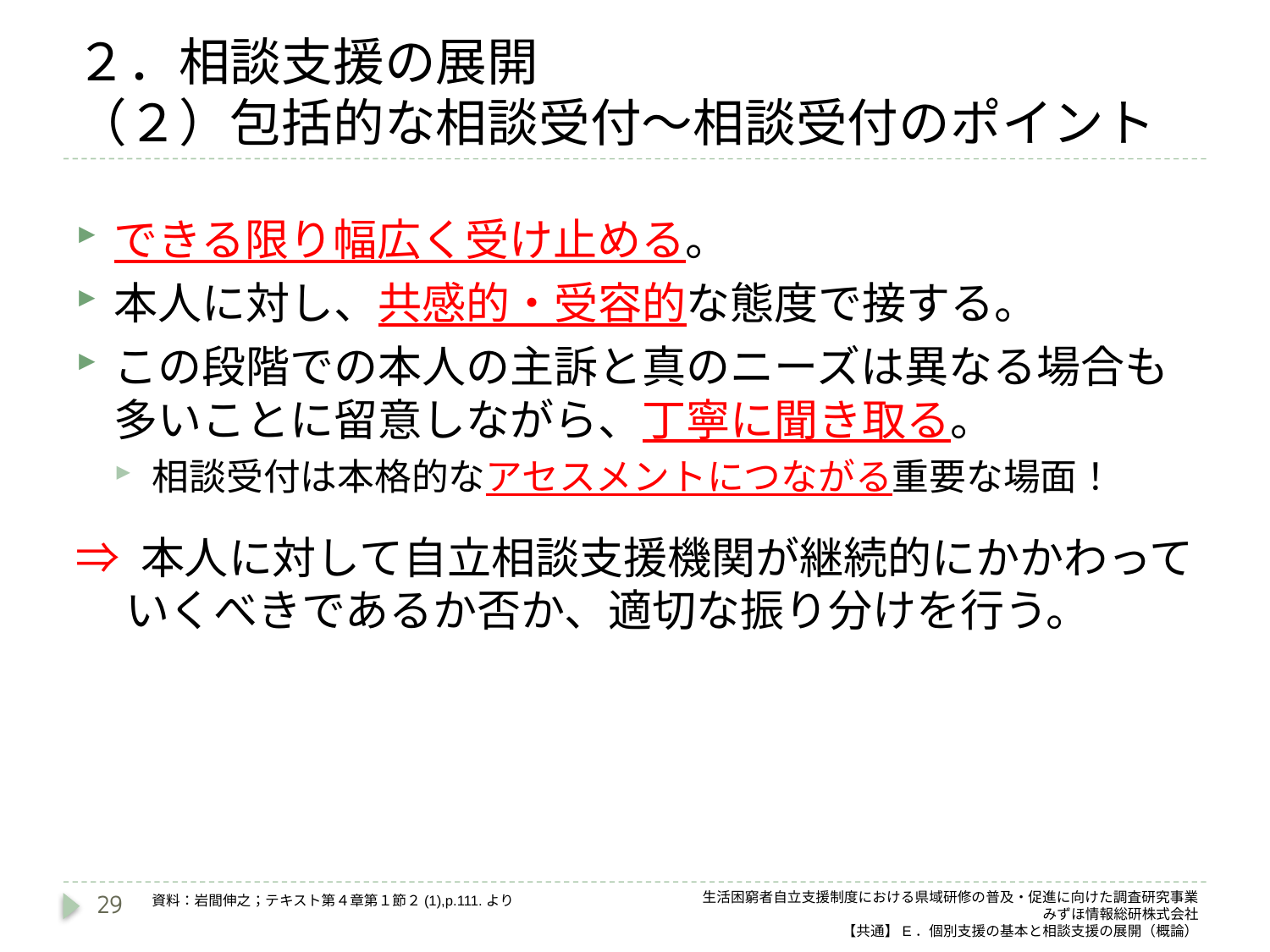

# ２．相談支援の展開 （２）包括的な相談受付～相談受付のポイント
できる限り幅広く受け止める。
本人に対し、共感的・受容的な態度で接する。
この段階での本人の主訴と真のニーズは異なる場合も多いことに留意しながら、丁寧に聞き取る。
相談受付は本格的なアセスメントにつながる重要な場面！
⇒ 本人に対して自立相談支援機関が継続的にかかわっていくべきであるか否か、適切な振り分けを行う。
29
生活困窮者自立支援制度における県域研修の普及・促進に向けた調査研究事業
みずほ情報総研株式会社
【共通】E．個別支援の基本と相談支援の展開（概論）
資料：岩間伸之；テキスト第４章第１節２(1),p.111.より